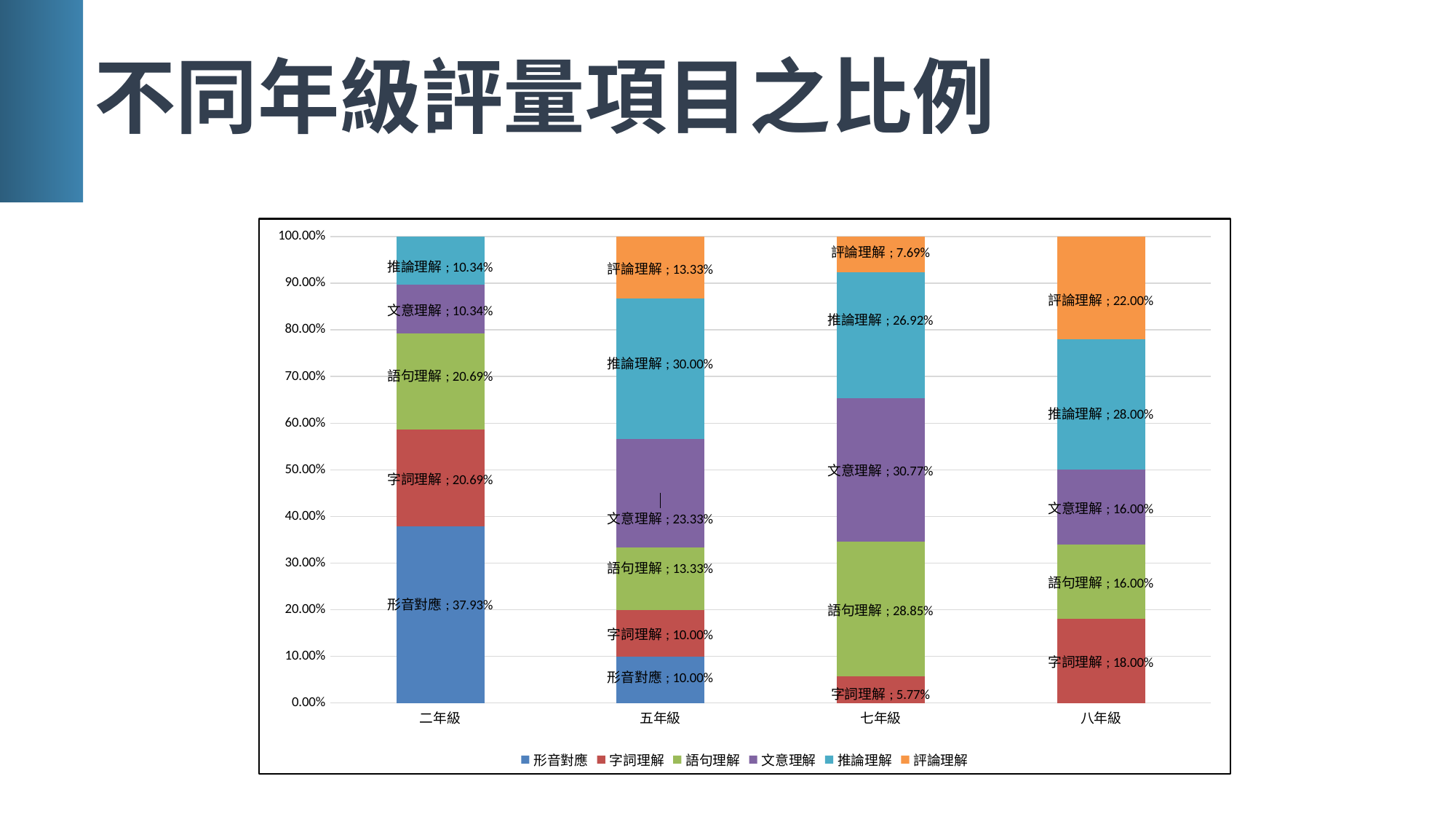

# 不同年級評量項目之比例

### Chart

| Category | 形音對應 | 字詞理解 | 語句理解 | 文意理解 | 推論理解 | 評論理解 |
|---|---|---|---|---|---|---|
| 二年級 | 0.3793103448275862 | 0.20689655172413793 | 0.20689655172413793 | 0.10344827586206896 | 0.10344827586206896 | 0.0 |
| 五年級 | 0.1 | 0.1 | 0.13333333333333333 | 0.23333333333333334 | 0.3 | 0.13333333333333333 |
| 七年級 | 0.0 | 0.057692307692307696 | 0.28846153846153844 | 0.3076923076923077 | 0.2692307692307692 | 0.07692307692307693 |
| 八年級 | 0.0 | 0.18 | 0.16 | 0.16 | 0.28 | 0.22 |